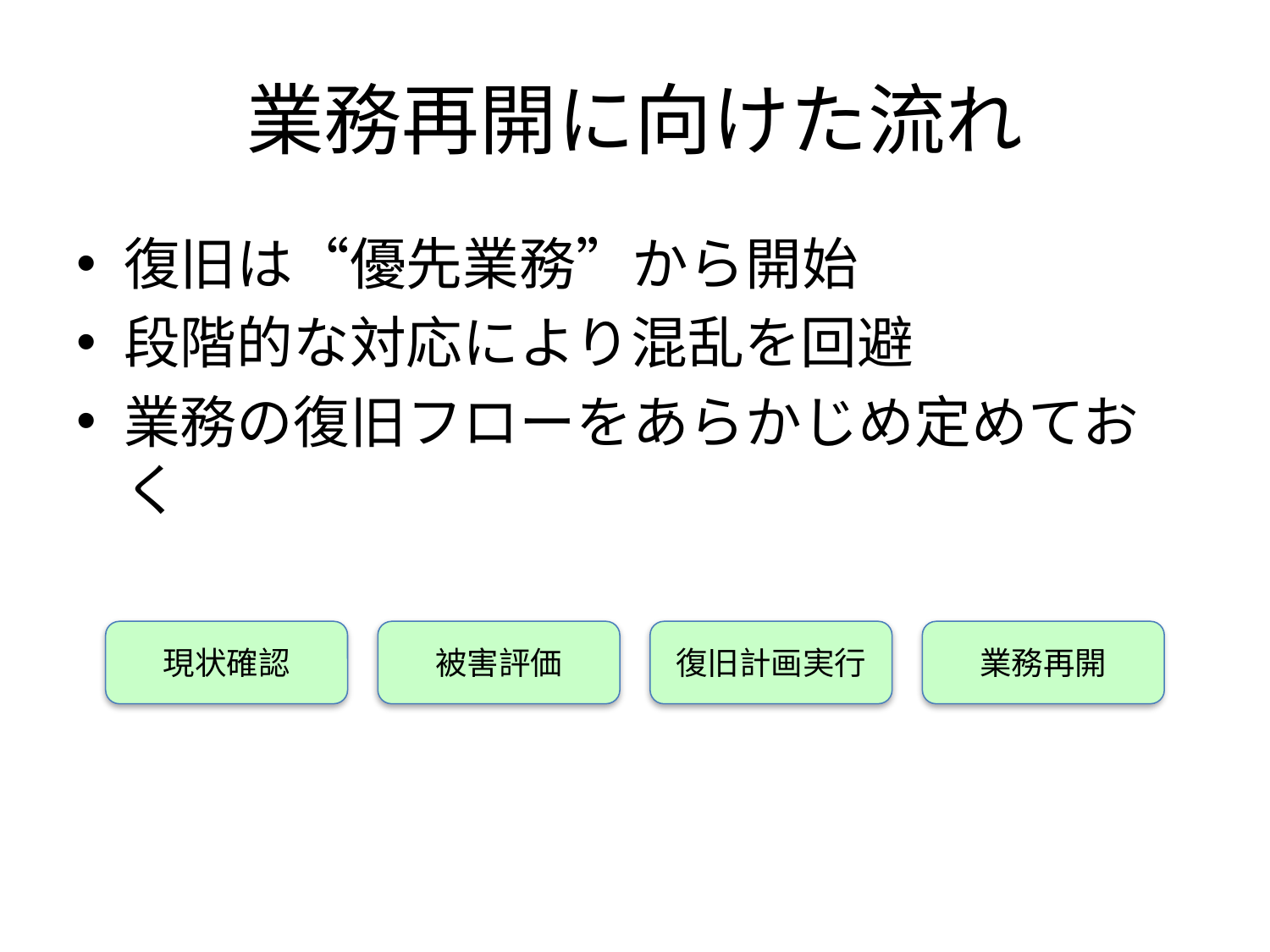

# 業務再開に向けた流れ
復旧は“優先業務”から開始
段階的な対応により混乱を回避
業務の復旧フローをあらかじめ定めておく
現状確認
被害評価
復旧計画実行
業務再開